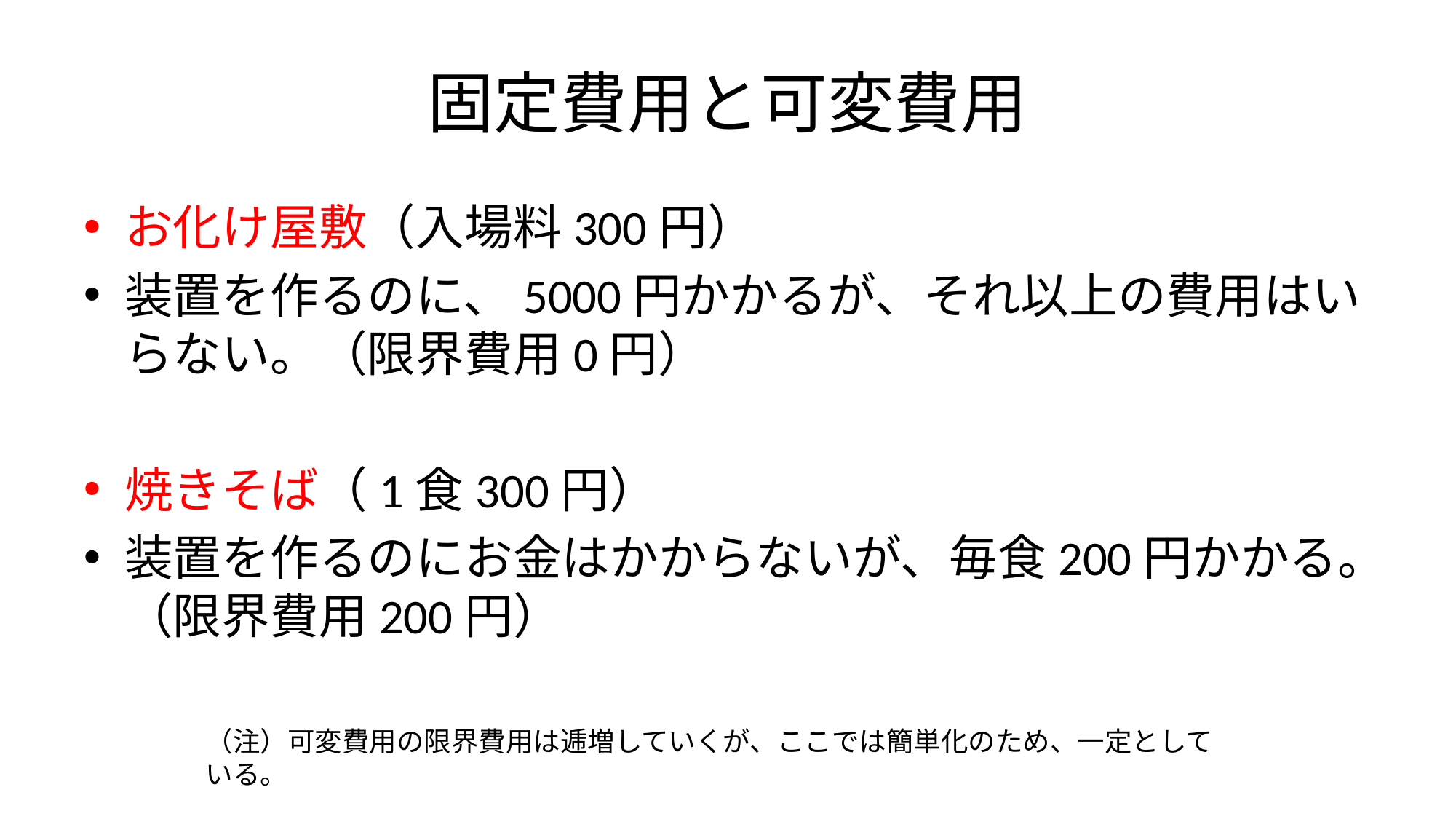

# 固定費用と可変費用
お化け屋敷（入場料300円）
装置を作るのに、5000円かかるが、それ以上の費用はいらない。（限界費用0円）

焼きそば（1食300円）
装置を作るのにお金はかからないが、毎食200円かかる。（限界費用200円）

（注）可変費用の限界費用は逓増していくが、ここでは簡単化のため、一定としている。